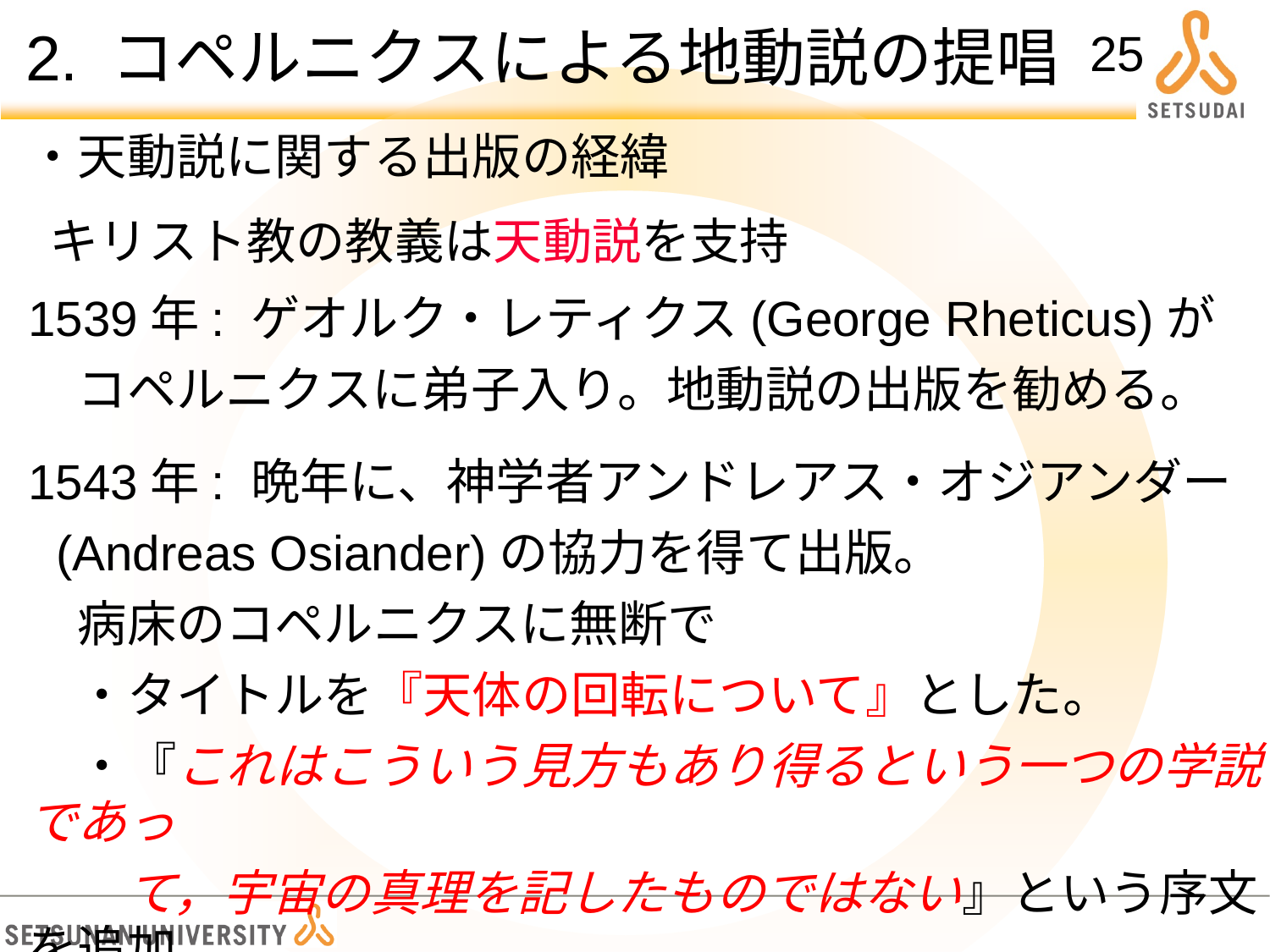

# 2. コペルニクスによる地動説の提唱
25
・天動説に関する出版の経緯
キリスト教の教義は天動説を支持
1539年: ゲオルク・レティクス(George Rheticus)が
　コペルニクスに弟子入り。地動説の出版を勧める。
1543年: 晩年に、神学者アンドレアス・オジアンダー
  (Andreas Osiander)の協力を得て出版。
　病床のコペルニクスに無断で
　・タイトルを『天体の回転について』とした。
　・『これはこういう見方もあり得るという一つの学説であっ
　　て，宇宙の真理を記したものではない』という序文を追加